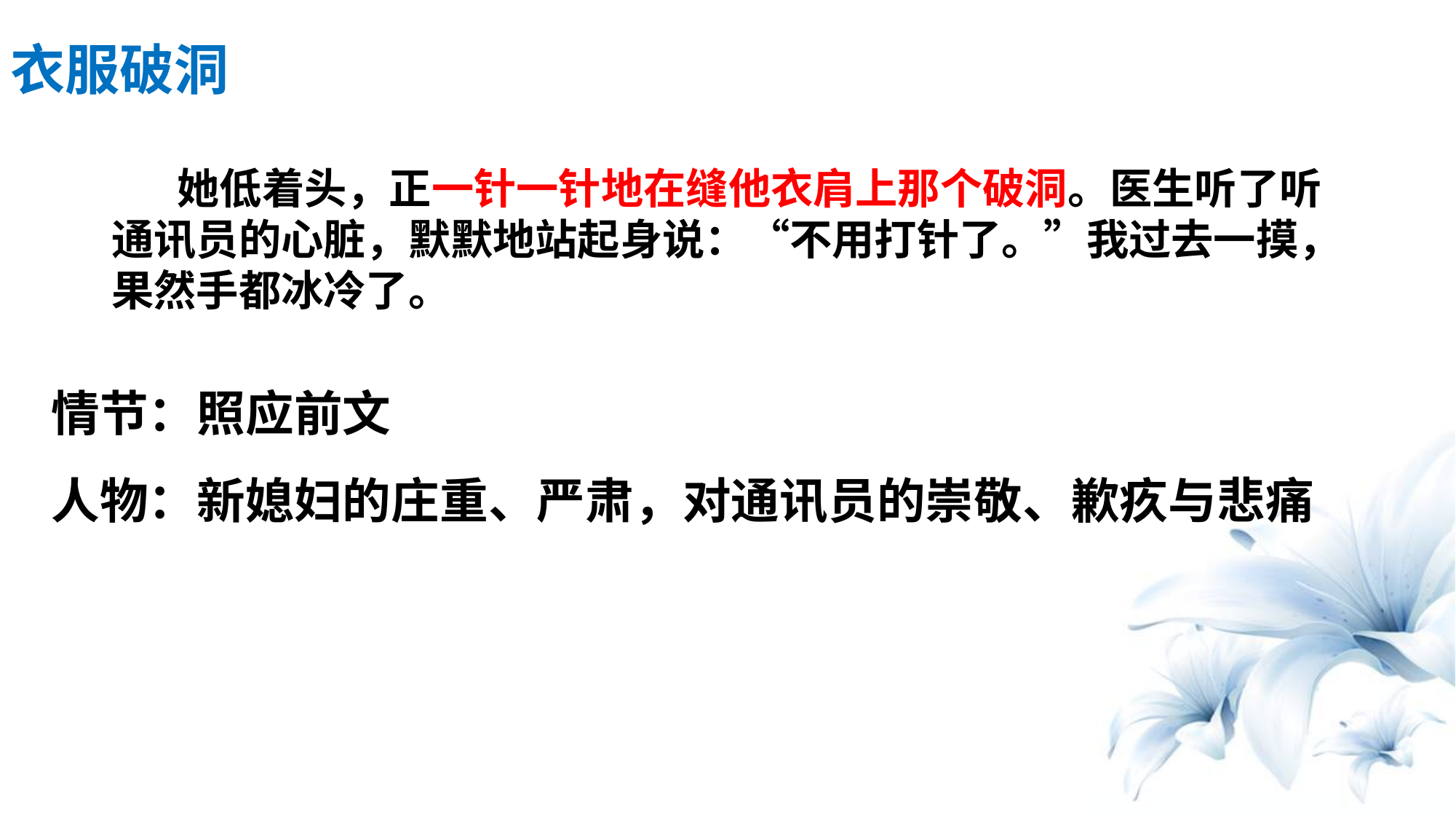

衣服破洞
           她低着头，正一针一针地在缝他衣肩上那个破洞。医生听了听通讯员的心脏，默默地站起身说：“不用打针了。”我过去一摸，果然手都冰冷了。
情节：照应前文
人物：新媳妇的庄重、严肃，对通讯员的崇敬、歉疚与悲痛